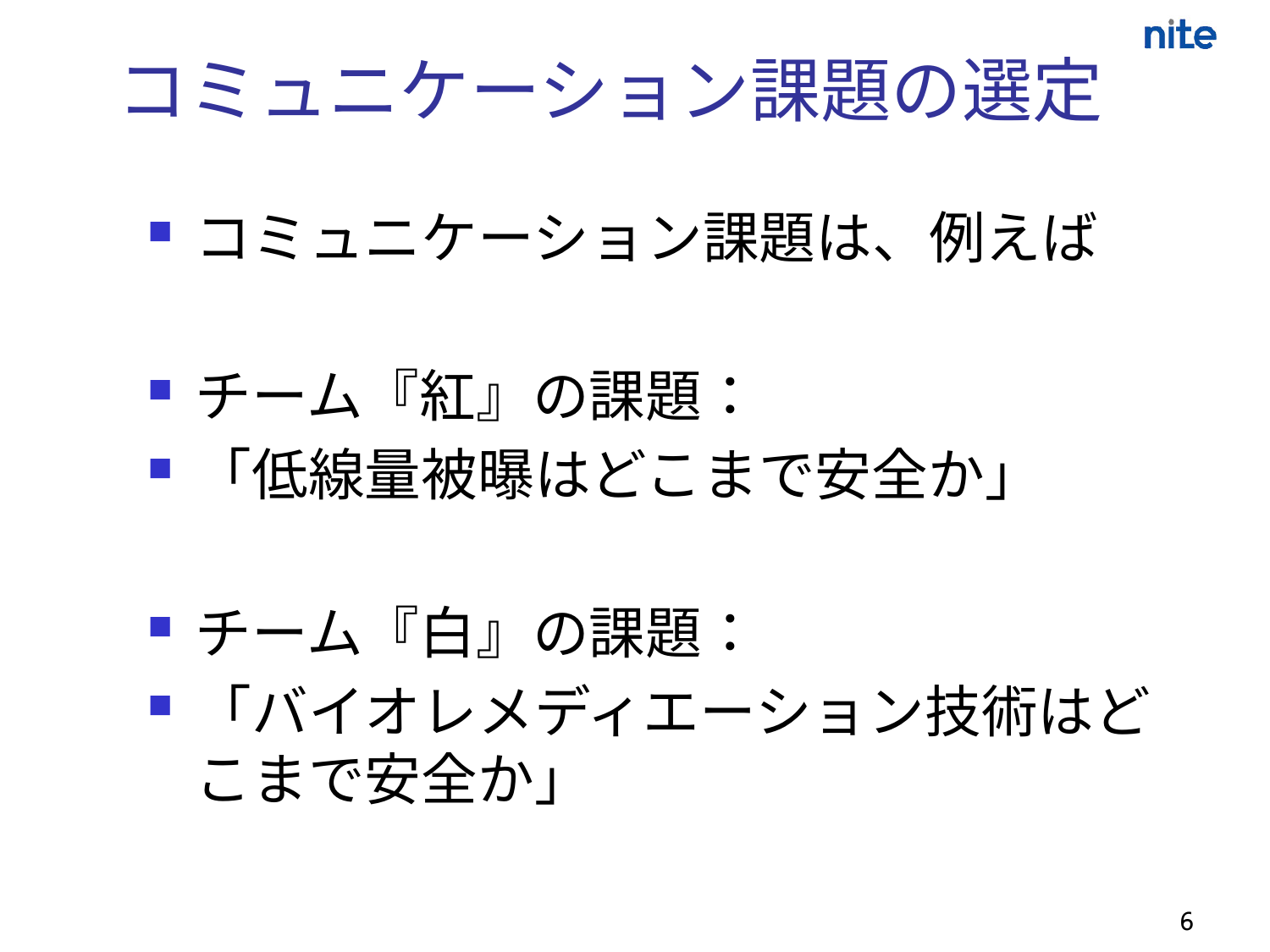

# コミュニケーション課題の選定
コミュニケーション課題は、例えば

チーム『紅』の課題：
「低線量被曝はどこまで安全か」

チーム『白』の課題：
「バイオレメディエーション技術はどこまで安全か」

6